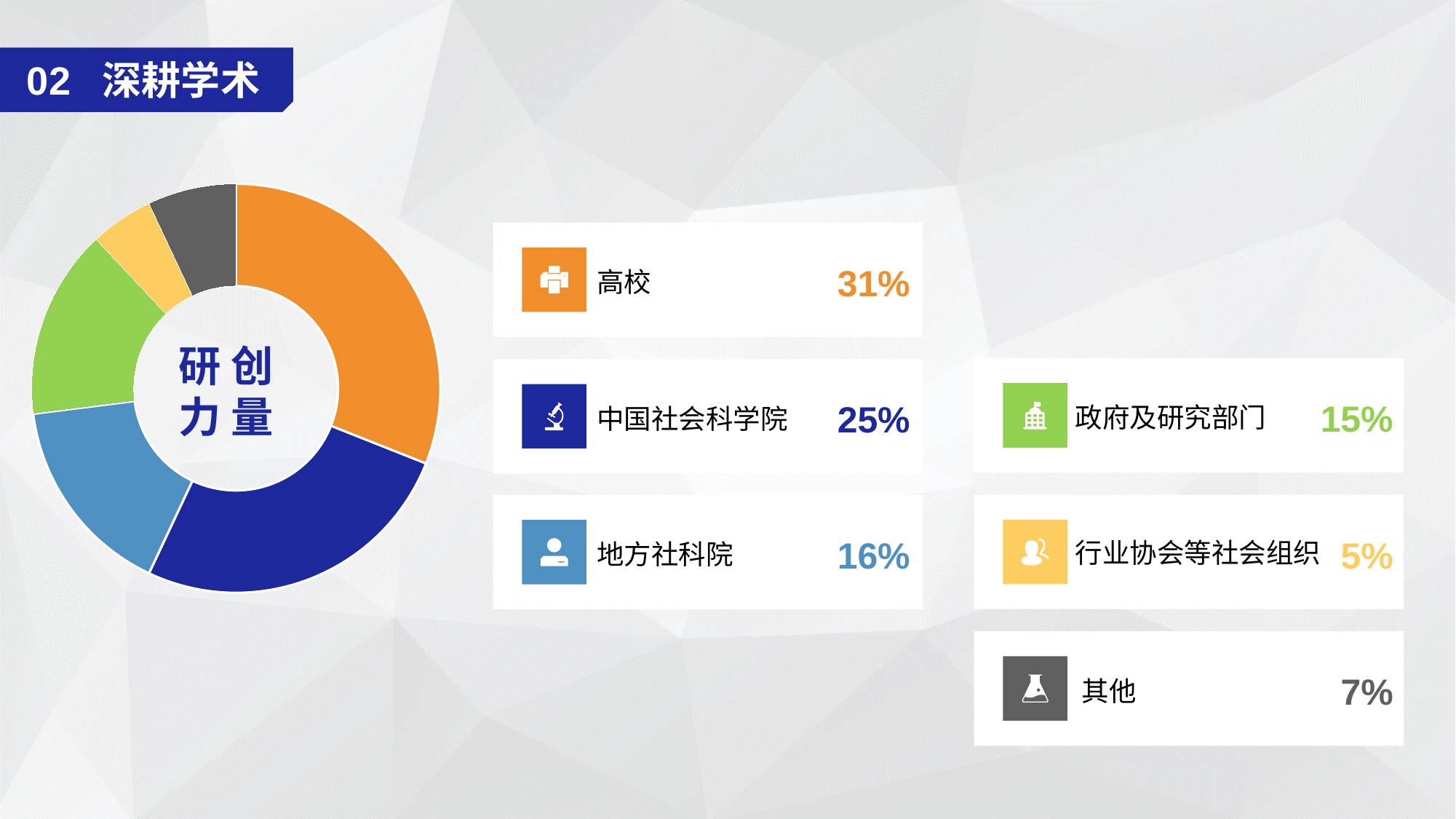

02  深耕学术

### Chart

| Category |   |
|---|---|

31%
高校

25%
中国社会科学院

16%
地方社科院
研 创
力 量

15%
政府及研究部门

5%
行业协会等社会组织

7%
其他